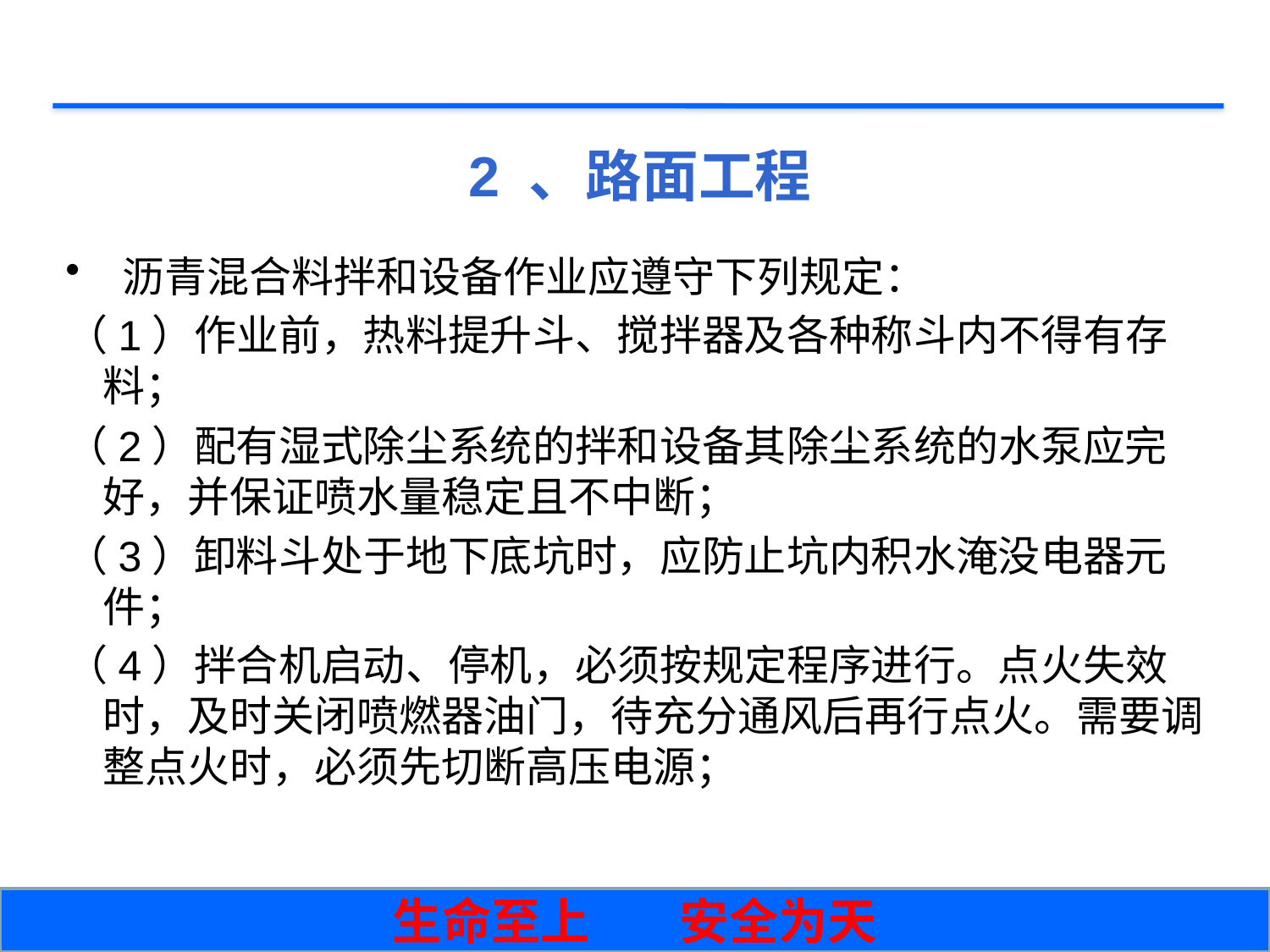

# 2 、路面工程
 沥青混合料拌和设备作业应遵守下列规定：
（1）作业前，热料提升斗、搅拌器及各种称斗内不得有存料；
（2）配有湿式除尘系统的拌和设备其除尘系统的水泵应完好，并保证喷水量稳定且不中断；
（3）卸料斗处于地下底坑时，应防止坑内积水淹没电器元件；
（4）拌合机启动、停机，必须按规定程序进行。点火失效时，及时关闭喷燃器油门，待充分通风后再行点火。需要调整点火时，必须先切断高压电源；